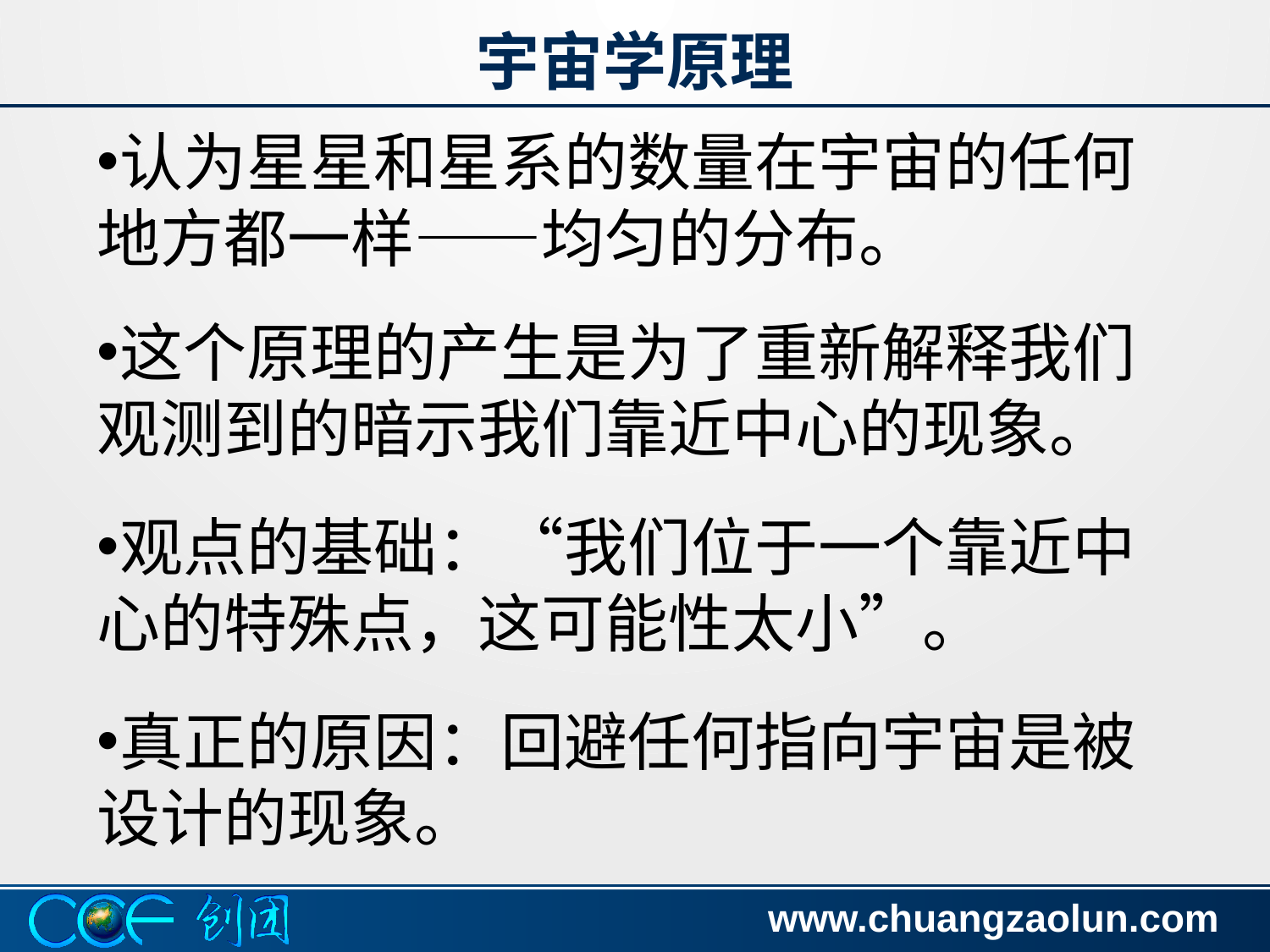

# 宇宙学原理
认为星星和星系的数量在宇宙的任何地方都一样——均匀的分布。

这个原理的产生是为了重新解释我们观测到的暗示我们靠近中心的现象。

观点的基础：“我们位于一个靠近中心的特殊点，这可能性太小”。

真正的原因：回避任何指向宇宙是被设计的现象。